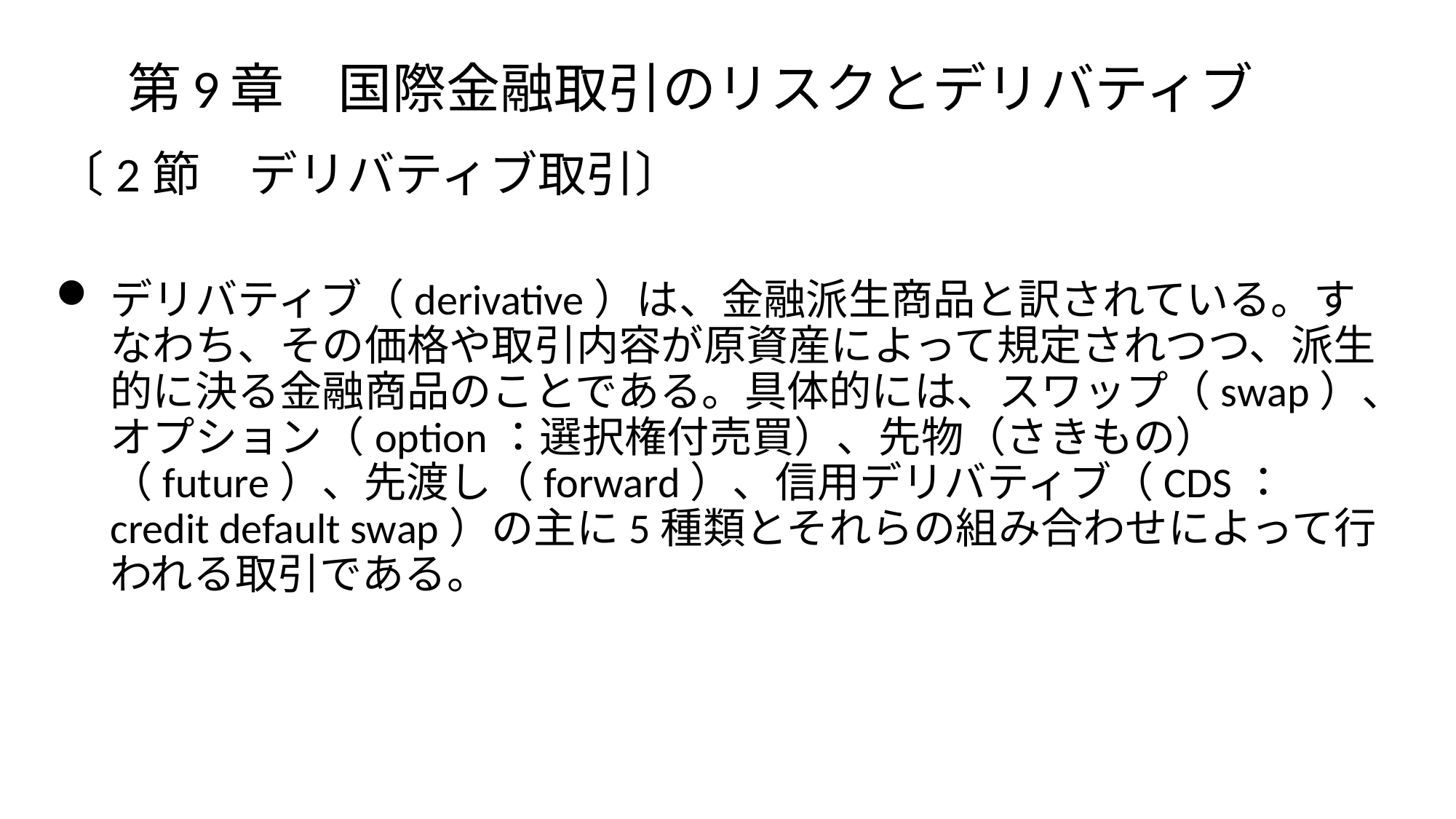

# 第9章　国際金融取引のリスクとデリバティブ
〔2節　デリバティブ取引〕

デリバティブ（derivative）は、金融派生商品と訳されている。すなわち、その価格や取引内容が原資産によって規定されつつ、派生的に決る金融商品のことである。具体的には、スワップ（swap）、オプション（option：選択権付売買）、先物（さきもの）（future）、先渡し（forward）、信用デリバティブ（CDS：credit default swap）の主に5種類とそれらの組み合わせによって行われる取引である。